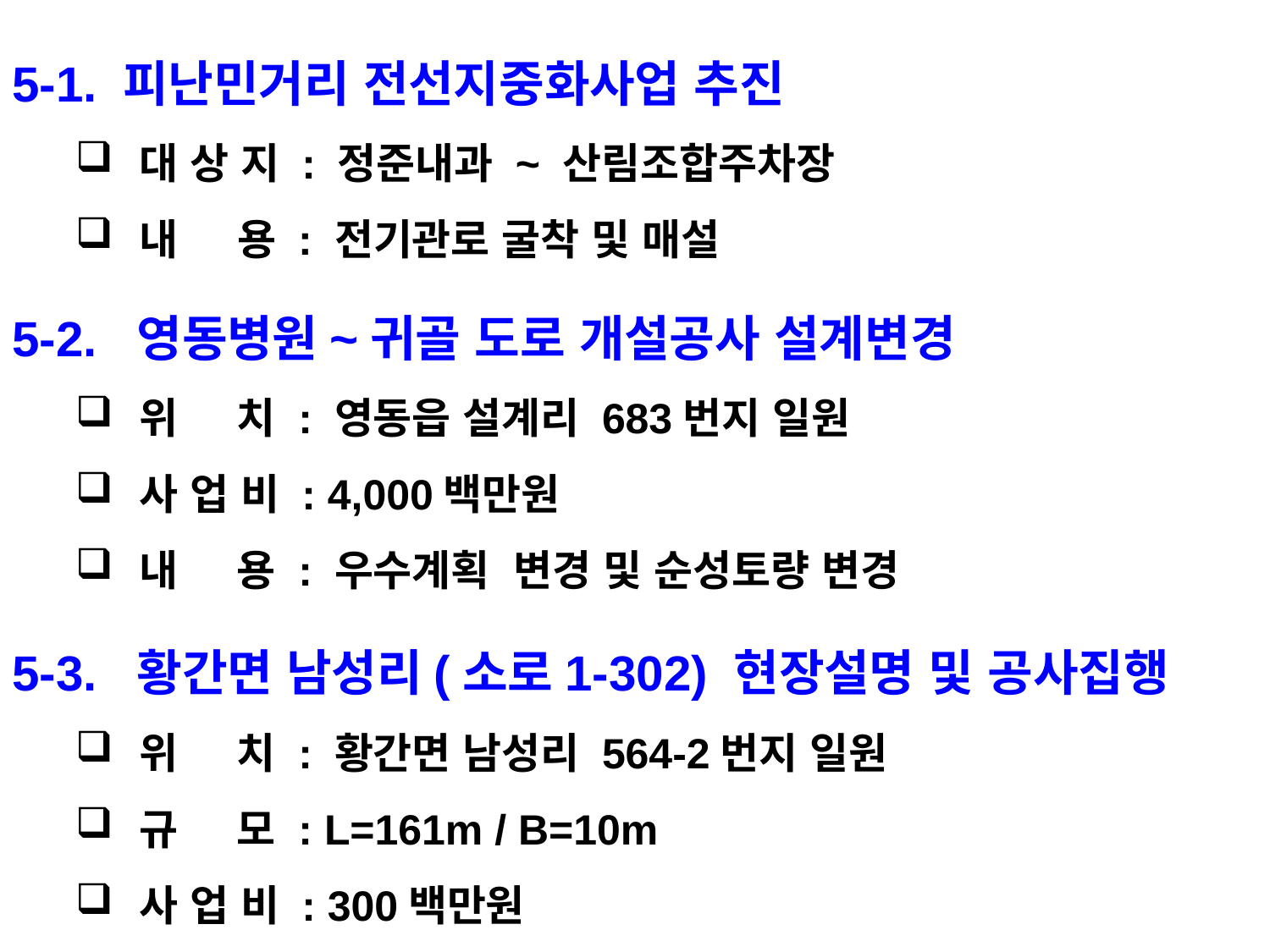

5-1. 피난민거리 전선지중화사업 추진
대 상 지 : 정준내과 ~ 산림조합주차장
내     용 : 전기관로 굴착 및 매설
5-2.  영동병원~귀골 도로 개설공사 설계변경
위     치 : 영동읍 설계리 683번지 일원
사 업 비 : 4,000백만원
내     용 : 우수계획  변경 및 순성토량 변경
5-3.  황간면 남성리(소로1-302) 현장설명 및 공사집행
위     치 : 황간면 남성리 564-2번지 일원
규     모 : L=161m / B=10m
사 업 비 : 300백만원